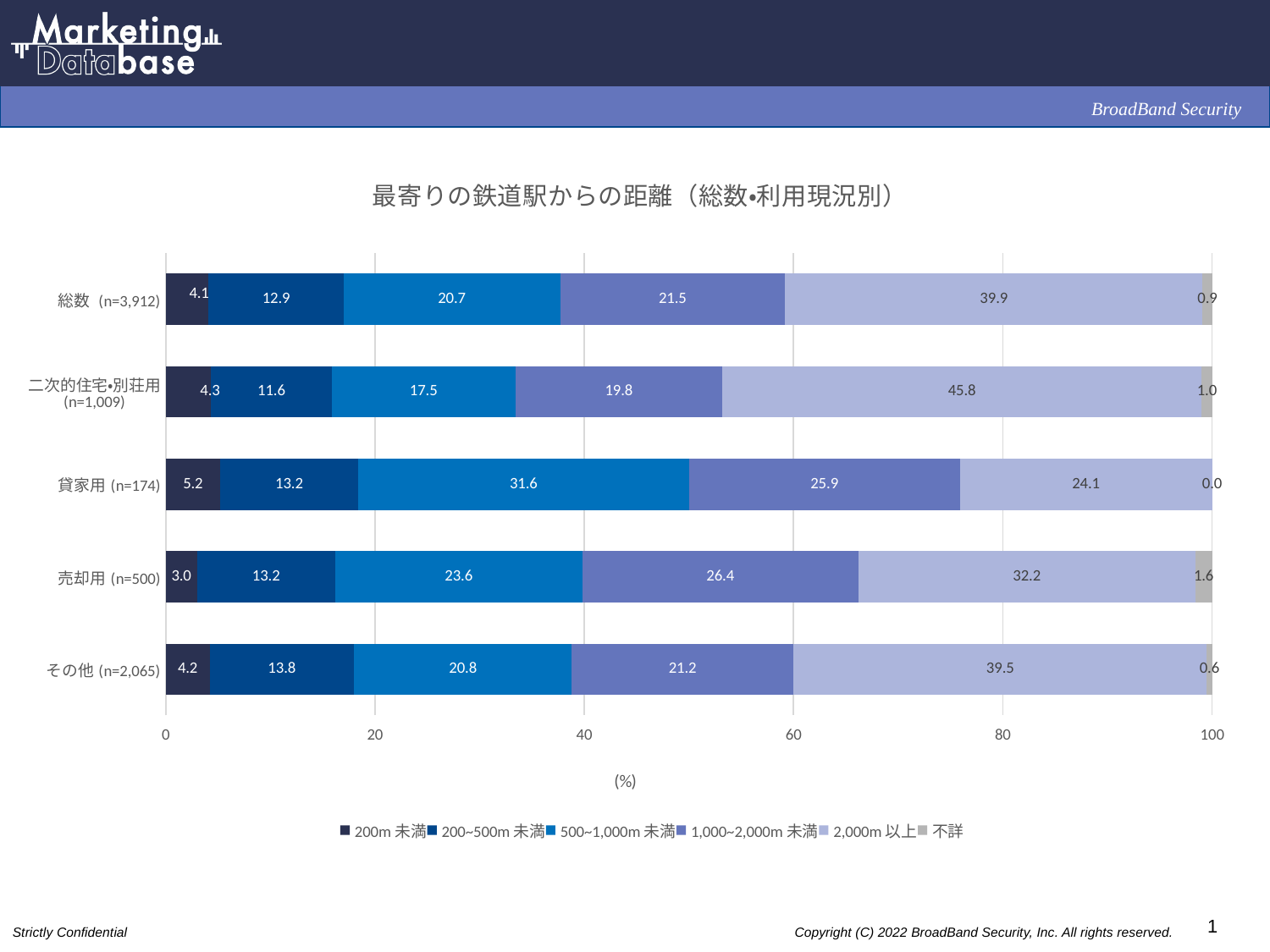

### Chart: 最寄りの鉄道駅からの距離（総数・利用現況別）

| Category | 200m未満 | 200~500m未満 | 500~1,000m未満 | 1,000~2,000m未満 | 2,000m以上 | 不詳 |
|---|---|---|---|---|---|---|
| 総数 (n=3,912) | 4.1000000000000005 | 12.9 | 20.7 | 21.5 | 39.900000000000006 | 0.8999999999999999 |
| 二次的住宅・別荘用 (n=1,009) | 4.3 | 11.600000000000001 | 17.5 | 19.8 | 45.800000000000004 | 1.0 |
| 貸家用(n=174) | 5.2 | 13.200000000000001 | 31.6 | 25.900000000000002 | 24.099999999999998 | 0.0 |
| 売却用(n=500) | 3.0 | 13.200000000000001 | 23.599999999999998 | 26.400000000000002 | 32.2 | 1.6 |
| その他(n=2,065) | 4.2 | 13.8 | 20.8 | 21.2 | 39.5 | 0.6 |